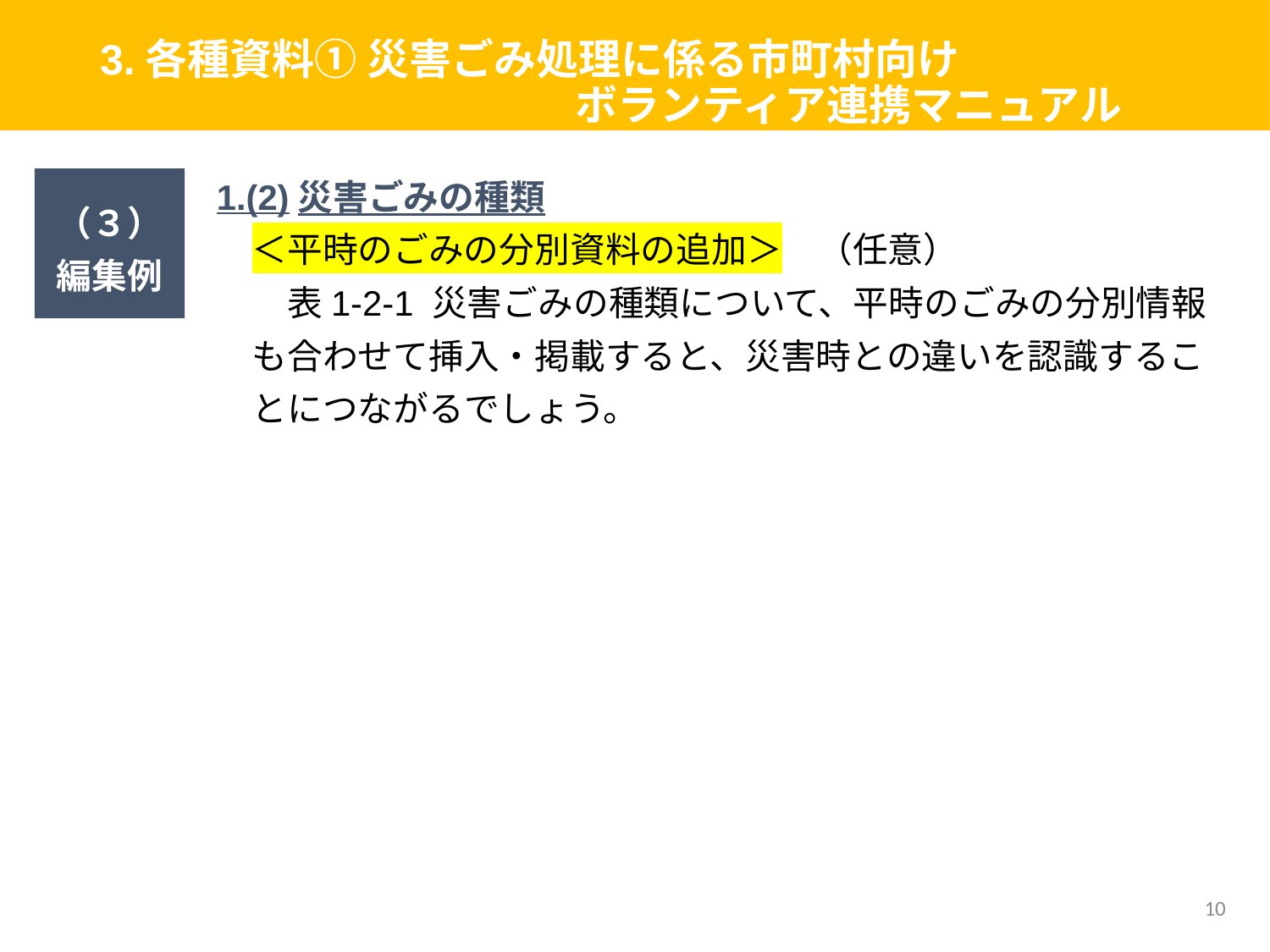

# 3.各種資料① 災害ごみ処理に係る市町村向け 　　　　　　 　　　　　ボランティア連携マニュアル
（３）
編集例
1.(2)災害ごみの種類
　＜平時のごみの分別資料の追加＞　（任意）
　　表1-2-1 災害ごみの種類について、平時のごみの分別情報
　も合わせて挿入・掲載すると、災害時との違いを認識するこ
　とにつながるでしょう。

10